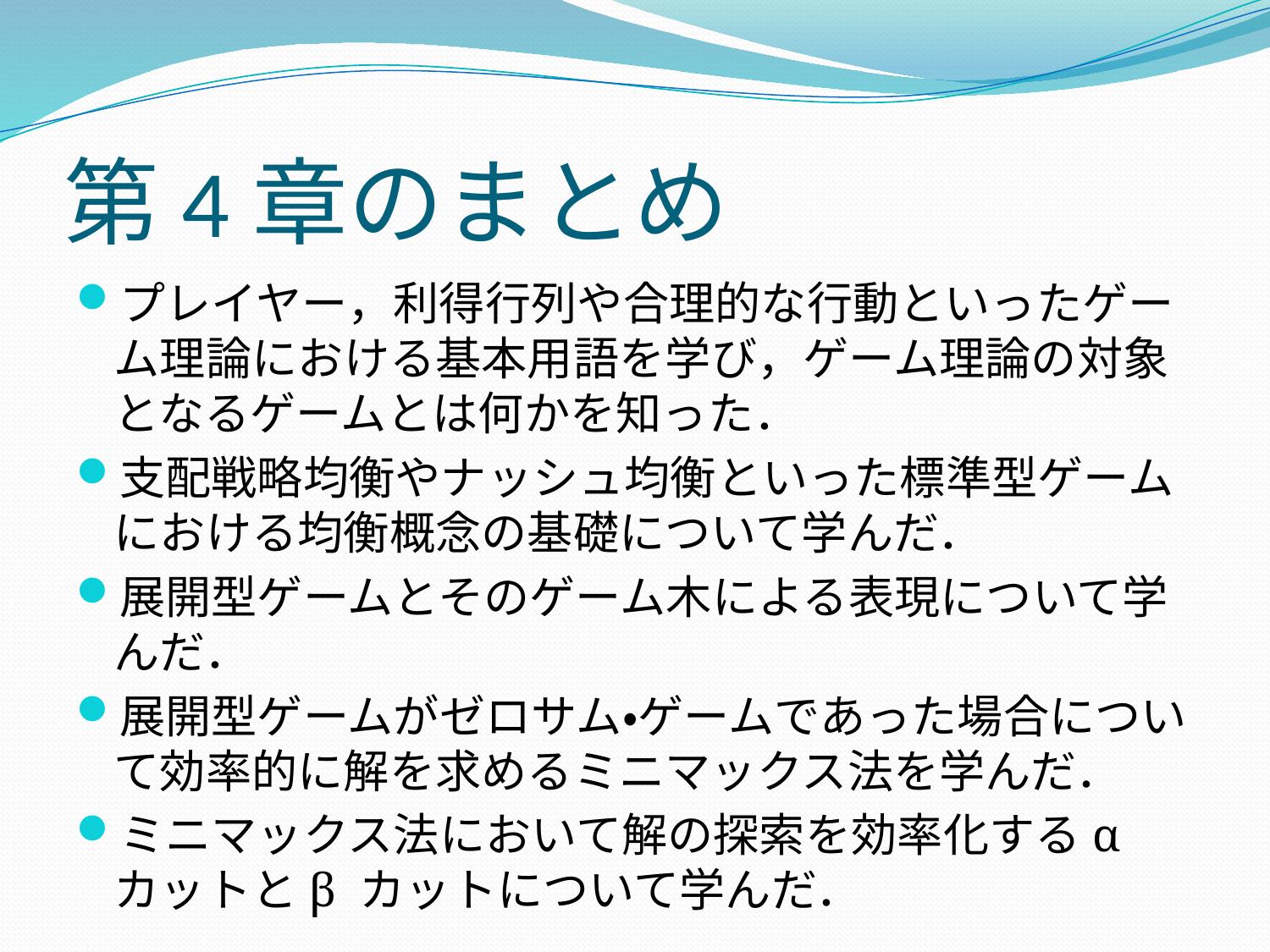

# 第4章のまとめ
プレイヤー，利得行列や合理的な行動といったゲーム理論における基本用語を学び，ゲーム理論の対象となるゲームとは何かを知った．
支配戦略均衡やナッシュ均衡といった標準型ゲームにおける均衡概念の基礎について学んだ．
展開型ゲームとそのゲーム木による表現について学んだ．
展開型ゲームがゼロサム・ゲームであった場合について効率的に解を求めるミニマックス法を学んだ．
ミニマックス法において解の探索を効率化するα カットとβ カットについて学んだ．